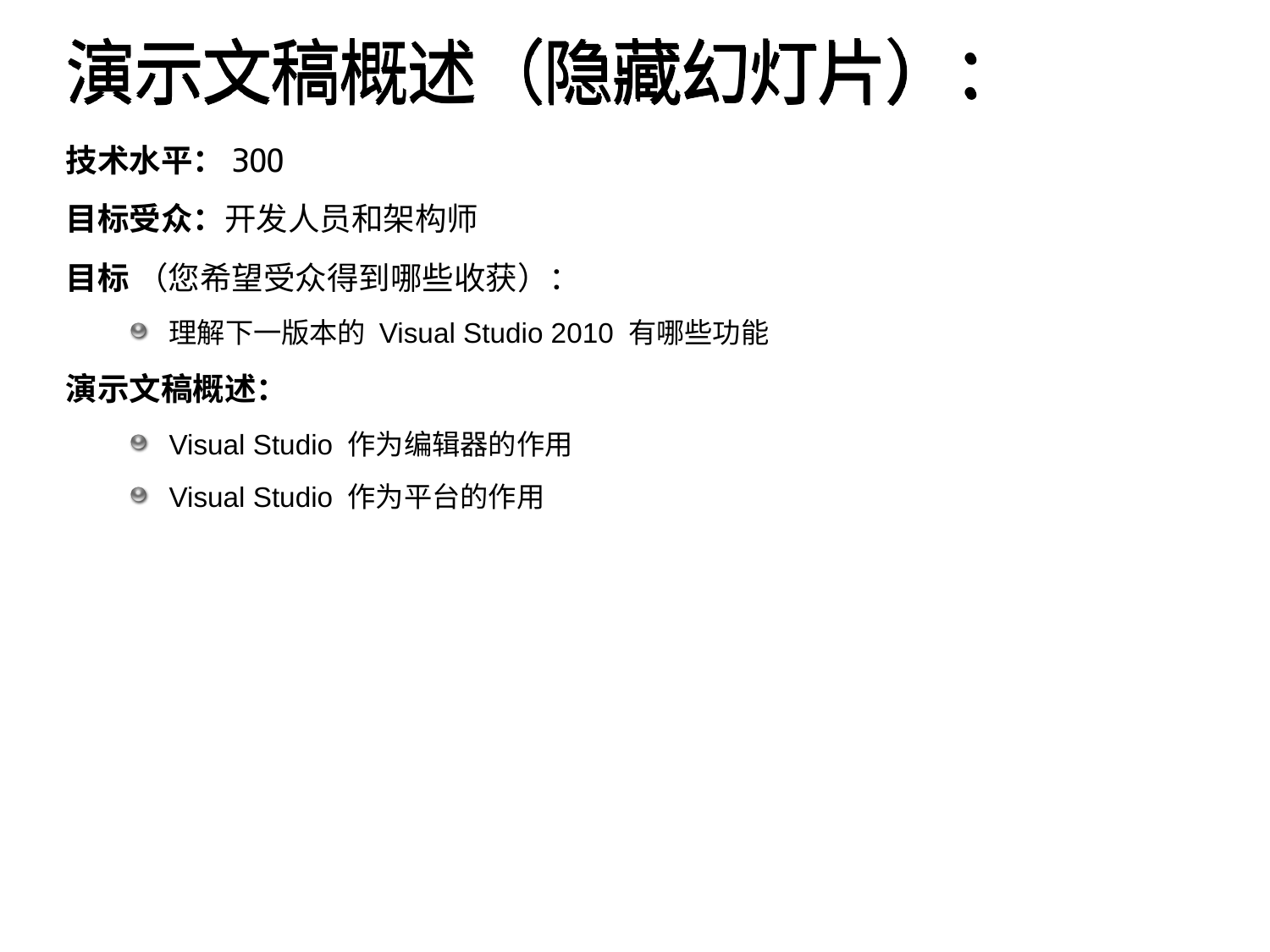

# 演示文稿概述（隐藏幻灯片）：
技术水平：300
目标受众：开发人员和架构师
目标 （您希望受众得到哪些收获）：
理解下一版本的 Visual Studio 2010 有哪些功能
演示文稿概述：
Visual Studio 作为编辑器的作用
Visual Studio 作为平台的作用